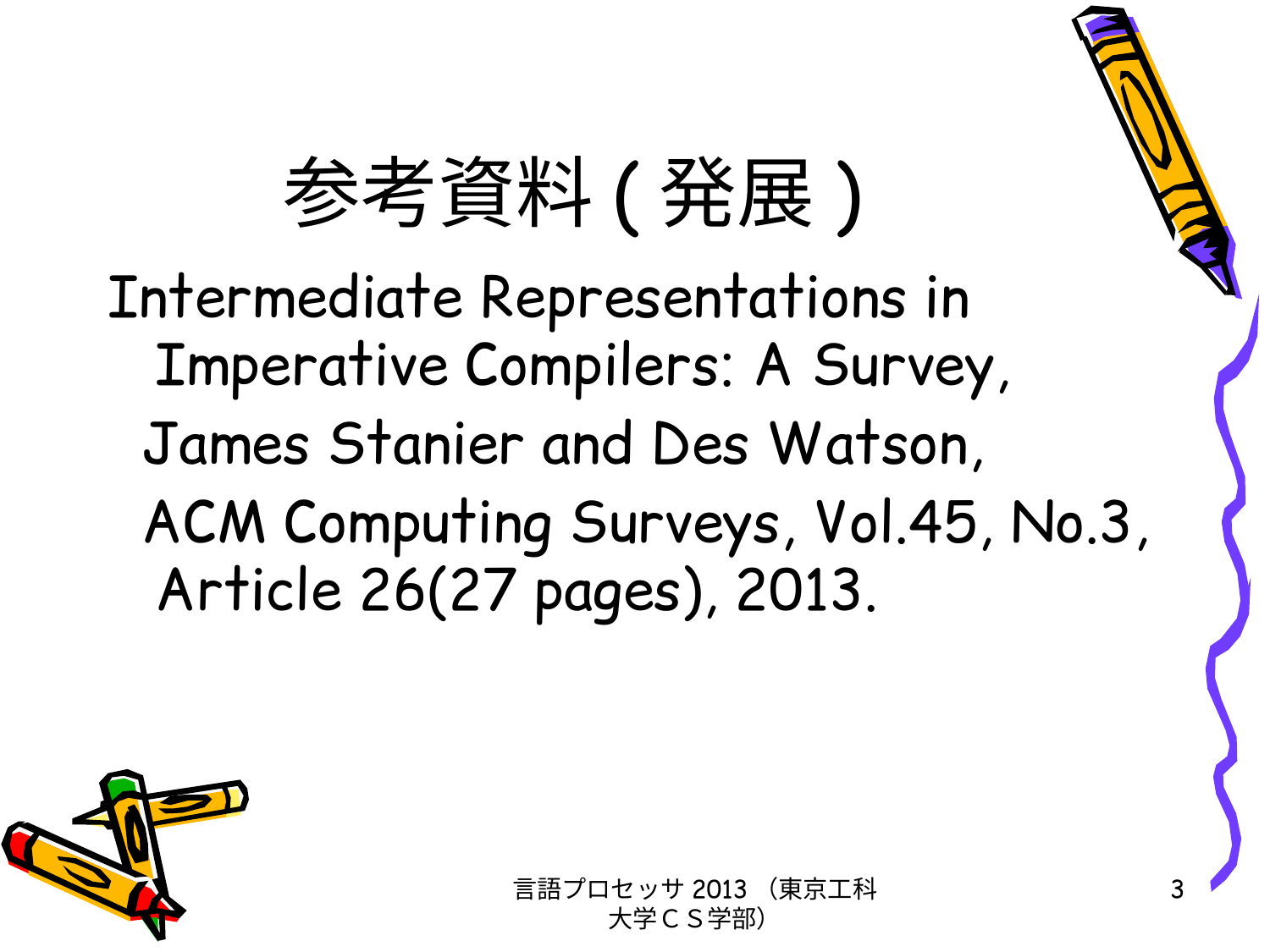

# 参考資料(発展)
Intermediate Representations in Imperative Compilers: A Survey,
  James Stanier and Des Watson,
  ACM Computing Surveys, Vol.45, No.3, Article 26(27 pages), 2013.

言語プロセッサ2013（東京工科大学ＣＳ学部）
3